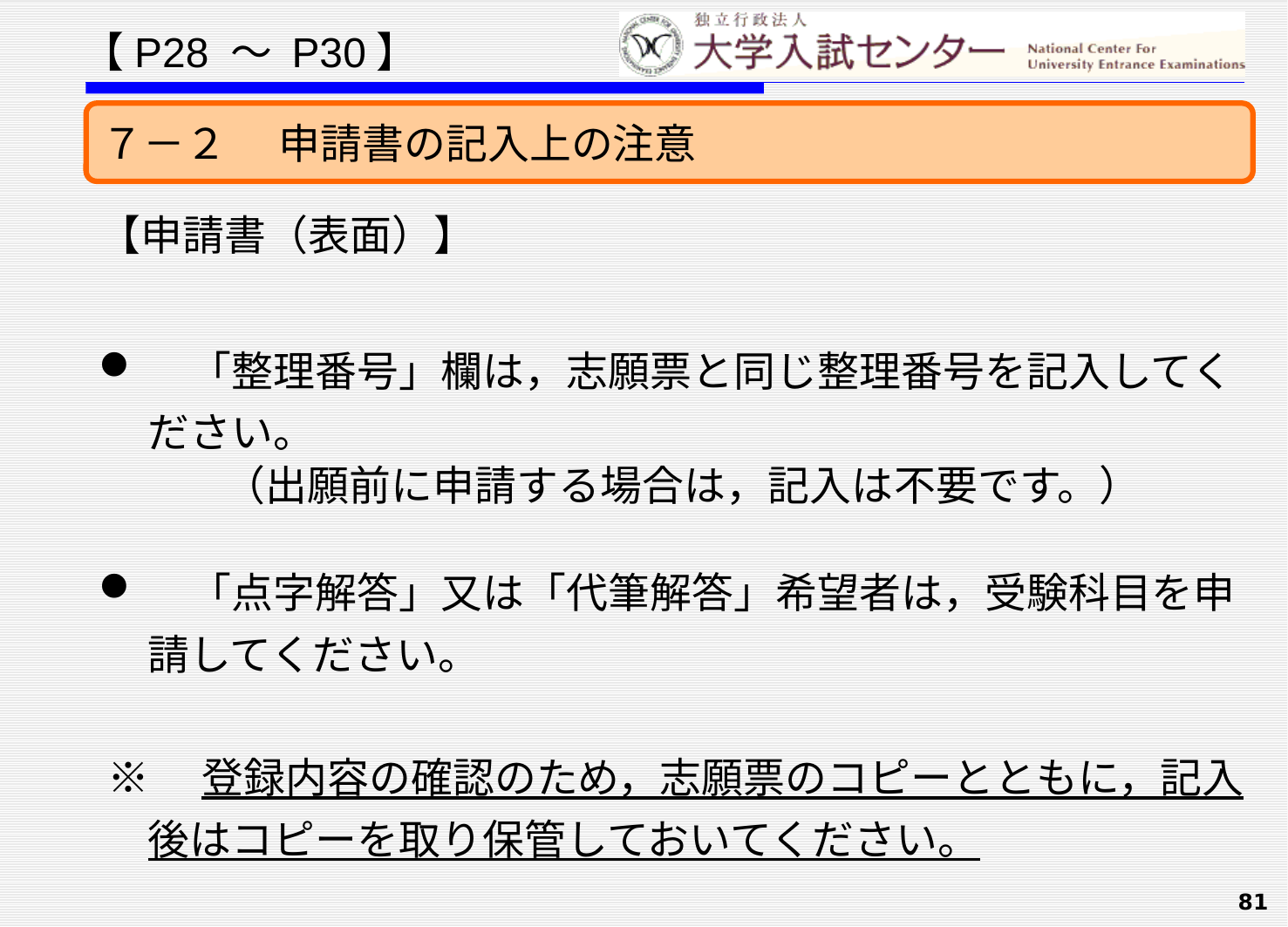

【P28 ～ P30】

　 【申請書（表面）】

７－２　 申請書の記入上の注意
　「整理番号」欄は，志願票と同じ整理番号を記入してください。
　　　（出願前に申請する場合は，記入は不要です。）

　「点字解答」又は「代筆解答」希望者は，受験科目を申請してください。

 ※　登録内容の確認のため，志願票のコピーとともに，記入後はコピーを取り保管しておいてください。

81